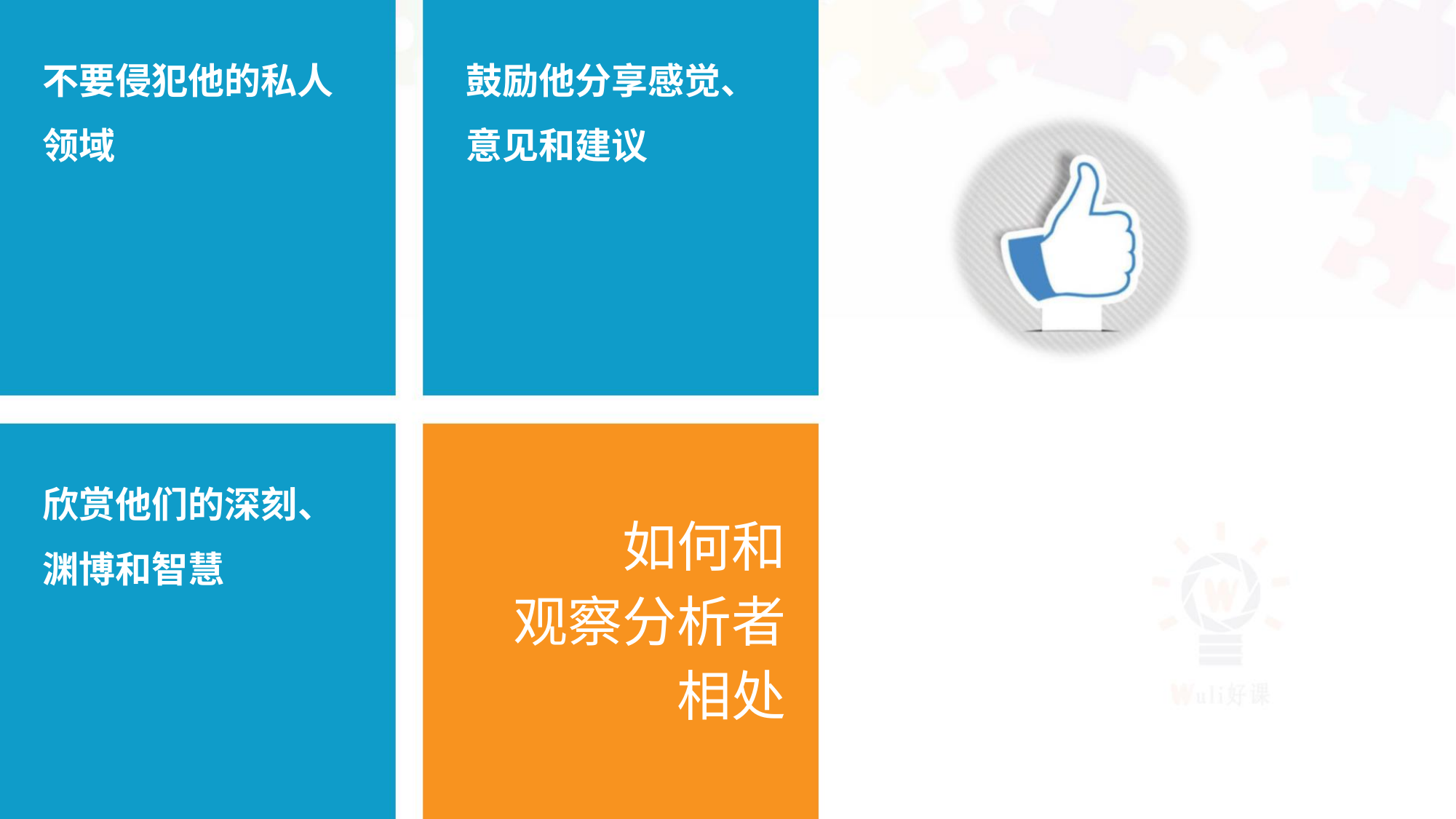

不要侵犯他的私人
领域
鼓励他分享感觉、
意见和建议
欣赏他们的深刻、
渊博和智慧
如何和
观察分析者
相处